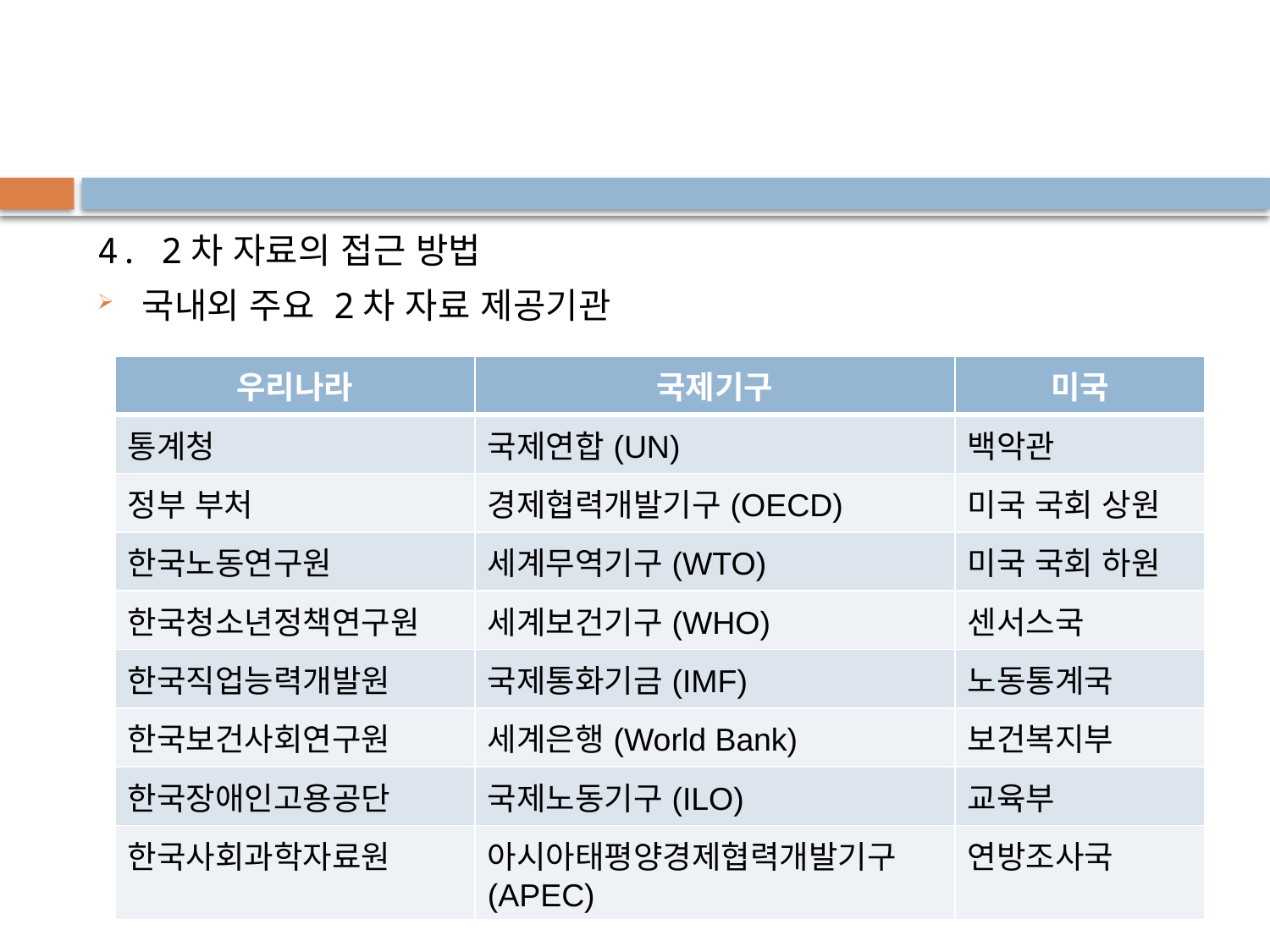

#
4. 2차 자료의 접근 방법
국내외 주요 2차 자료 제공기관

| 우리나라 | 국제기구 | 미국 |
| --- | --- | --- |
| 통계청 | 국제연합(UN) | 백악관 |
| 정부 부처 | 경제협력개발기구(OECD) | 미국 국회 상원 |
| 한국노동연구원 | 세계무역기구(WTO) | 미국 국회 하원 |
| 한국청소년정책연구원 | 세계보건기구(WHO) | 센서스국 |
| 한국직업능력개발원 | 국제통화기금(IMF) | 노동통계국 |
| 한국보건사회연구원 | 세계은행(World Bank) | 보건복지부 |
| 한국장애인고용공단 | 국제노동기구(ILO) | 교육부 |
| 한국사회과학자료원 | 아시아태평양경제협력개발기구(APEC) | 연방조사국 |